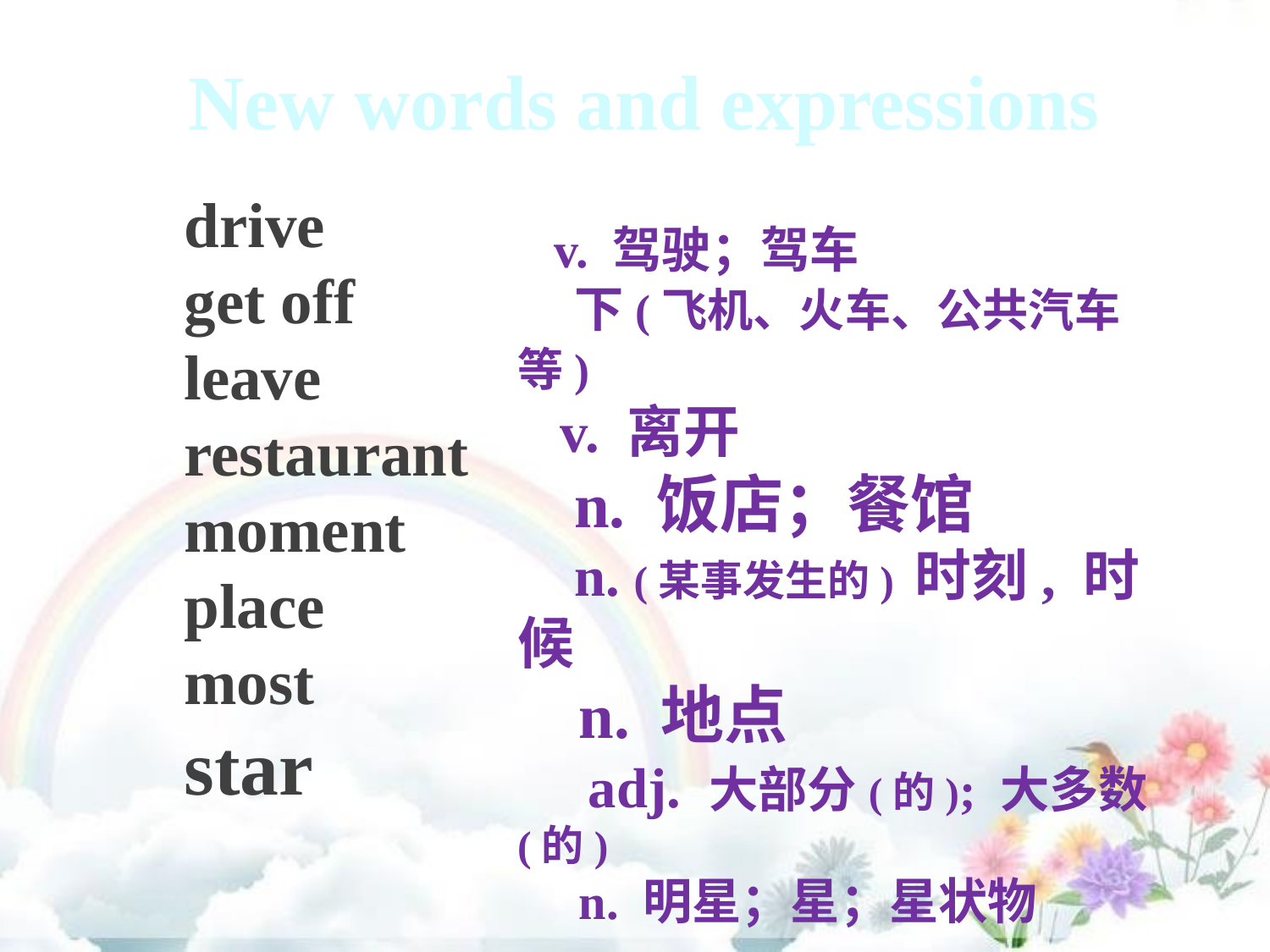

New words and expressions
drive
get off
leave
restaurant
moment
place
most
star
   v. 驾驶；驾车
    下(飞机、火车、公共汽车等)
   v. 离开
    n. 饭店；餐馆
    n. (某事发生的) 时刻, 时候
     n. 地点
     adj. 大部分(的); 大多数 (的)
     n. 明星；星；星状物